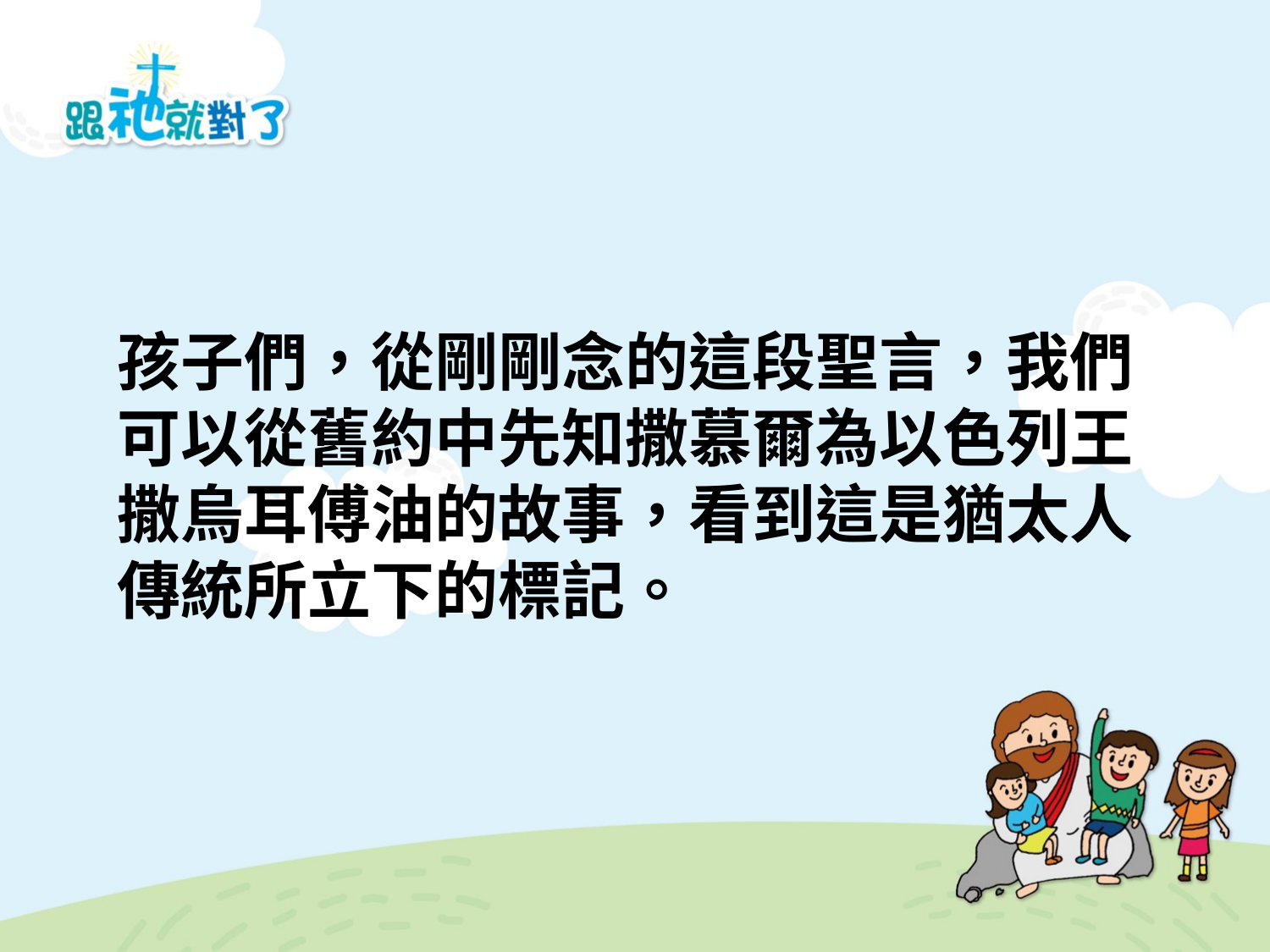

孩子們，從剛剛念的這段聖言，我們可以從舊約中先知撒慕爾為以色列王撒烏耳傅油的故事，看到這是猶太人傳統所立下的標記。